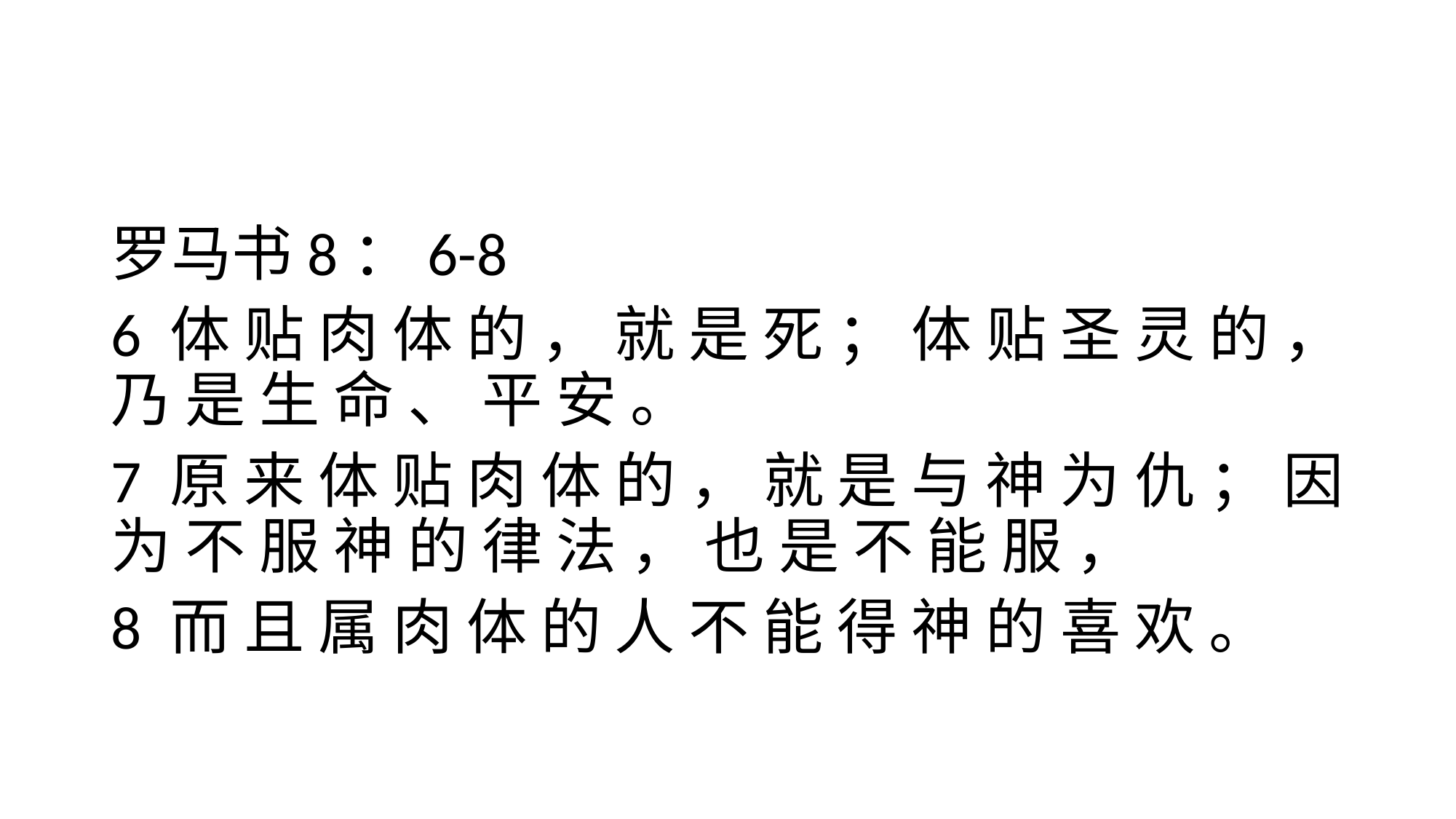

#
罗马书8：6-8
6 体 贴 肉 体 的 ， 就 是 死 ； 体 贴 圣 灵 的 ， 乃 是 生 命 、 平 安 。
7 原 来 体 贴 肉 体 的 ， 就 是 与 神 为 仇 ； 因 为 不 服 神 的 律 法 ， 也 是 不 能 服 ，
8 而 且 属 肉 体 的 人 不 能 得 神 的 喜 欢 。